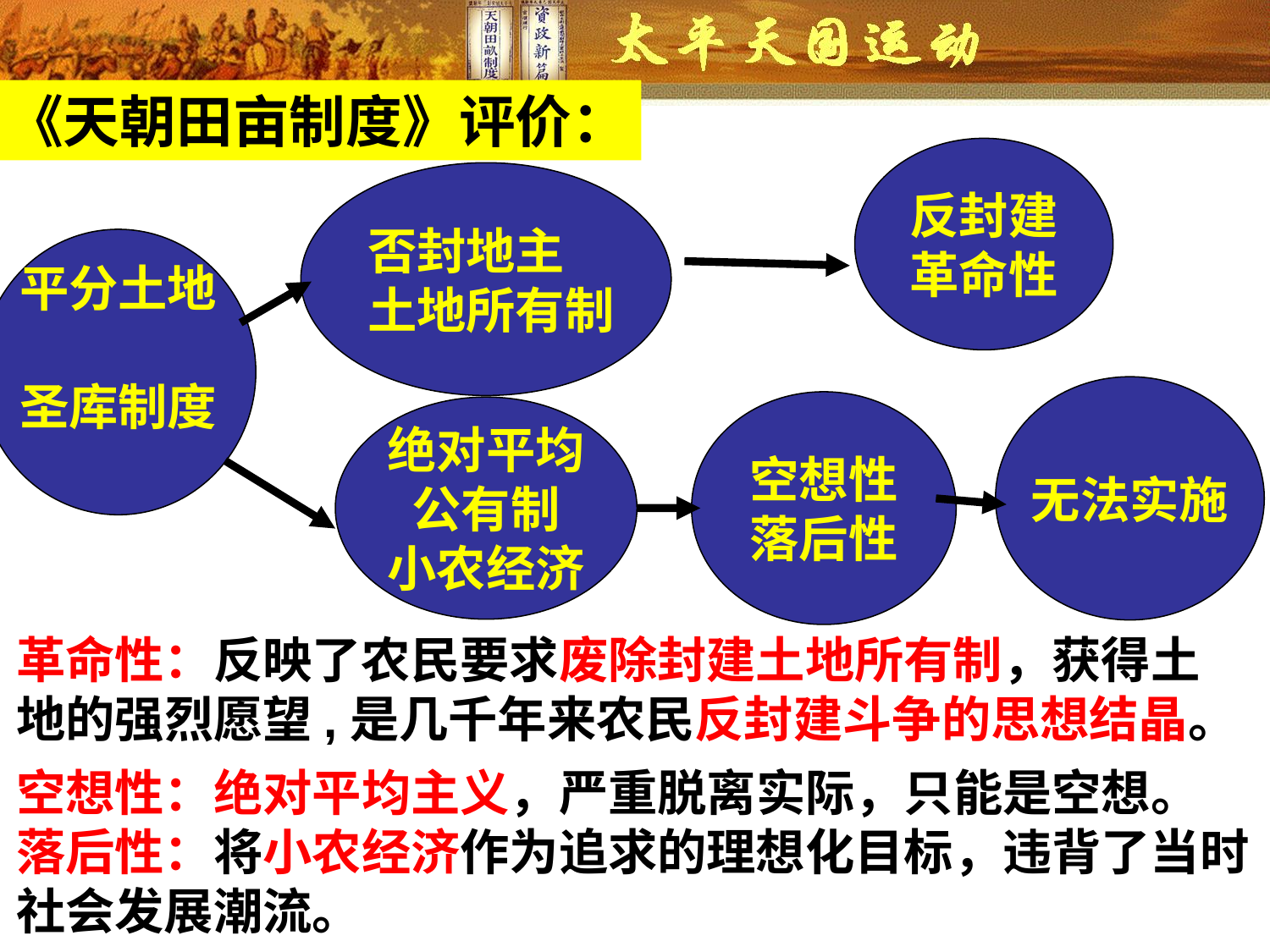

《天朝田亩制度》评价：
反封建
革命性

否封地主
土地所有制

绝对平均
公有制
小农经济

平分土地

圣库制度

无法实施

空想性
落后性

革命性：反映了农民要求废除封建土地所有制，获得土地的强烈愿望,是几千年来农民反封建斗争的思想结晶。
空想性：绝对平均主义，严重脱离实际，只能是空想。
落后性：将小农经济作为追求的理想化目标，违背了当时社会发展潮流。